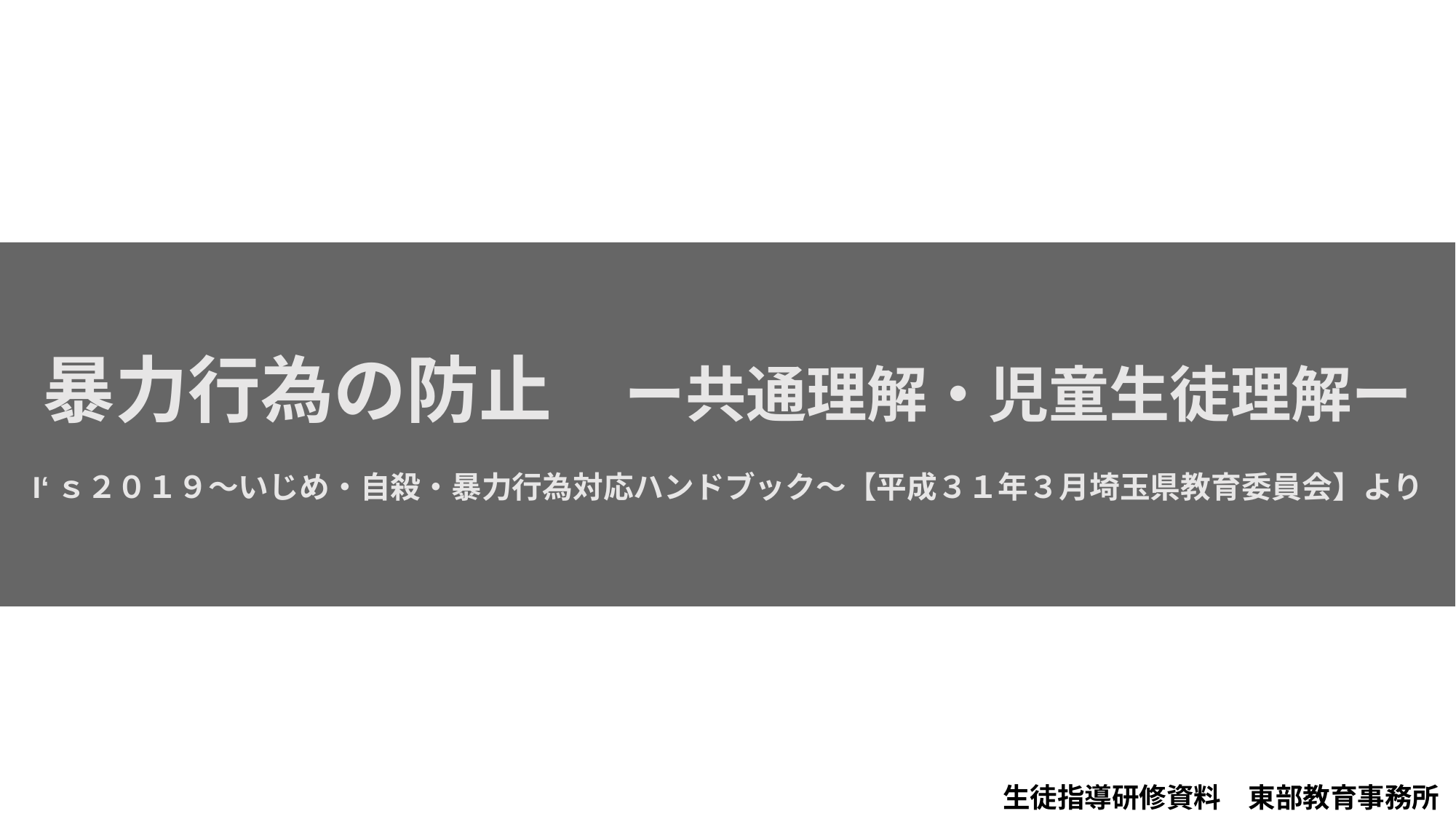

暴力行為の防止　ー共通理解・児童生徒理解ー

I‘ｓ２０１９～いじめ・自殺・暴力行為対応ハンドブック～【平成３１年３月埼玉県教育委員会】より
生徒指導研修資料　東部教育事務所